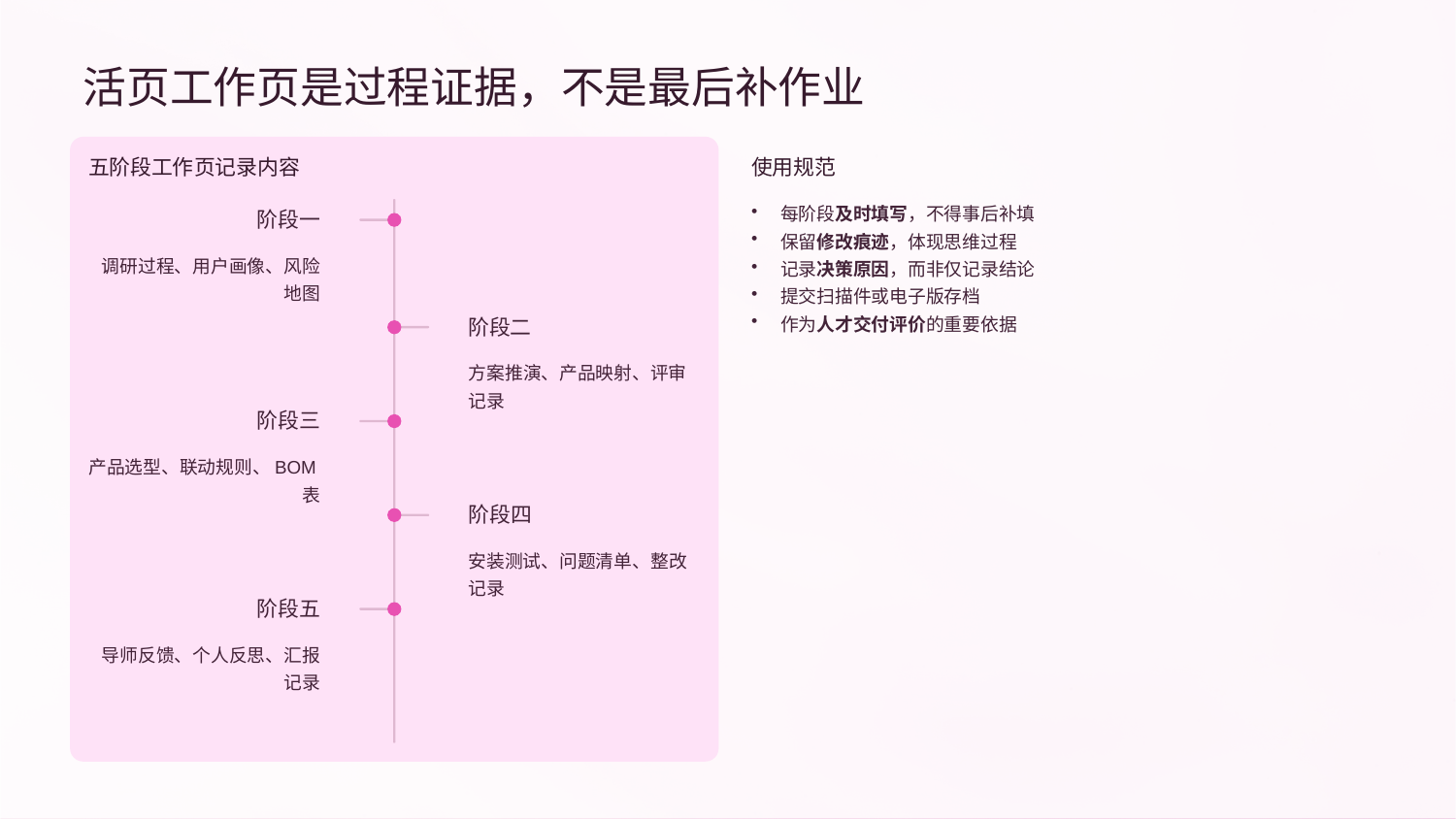

活页工作页是过程证据，不是最后补作业

五阶段工作页记录内容
使用规范
每阶段及时填写，不得事后补填
保留修改痕迹，体现思维过程
记录决策原因，而非仅记录结论
提交扫描件或电子版存档
作为人才交付评价的重要依据

阶段一

调研过程、用户画像、风险地图
阶段二

方案推演、产品映射、评审记录
阶段三

产品选型、联动规则、BOM表
阶段四

安装测试、问题清单、整改记录
阶段五

导师反馈、个人反思、汇报记录